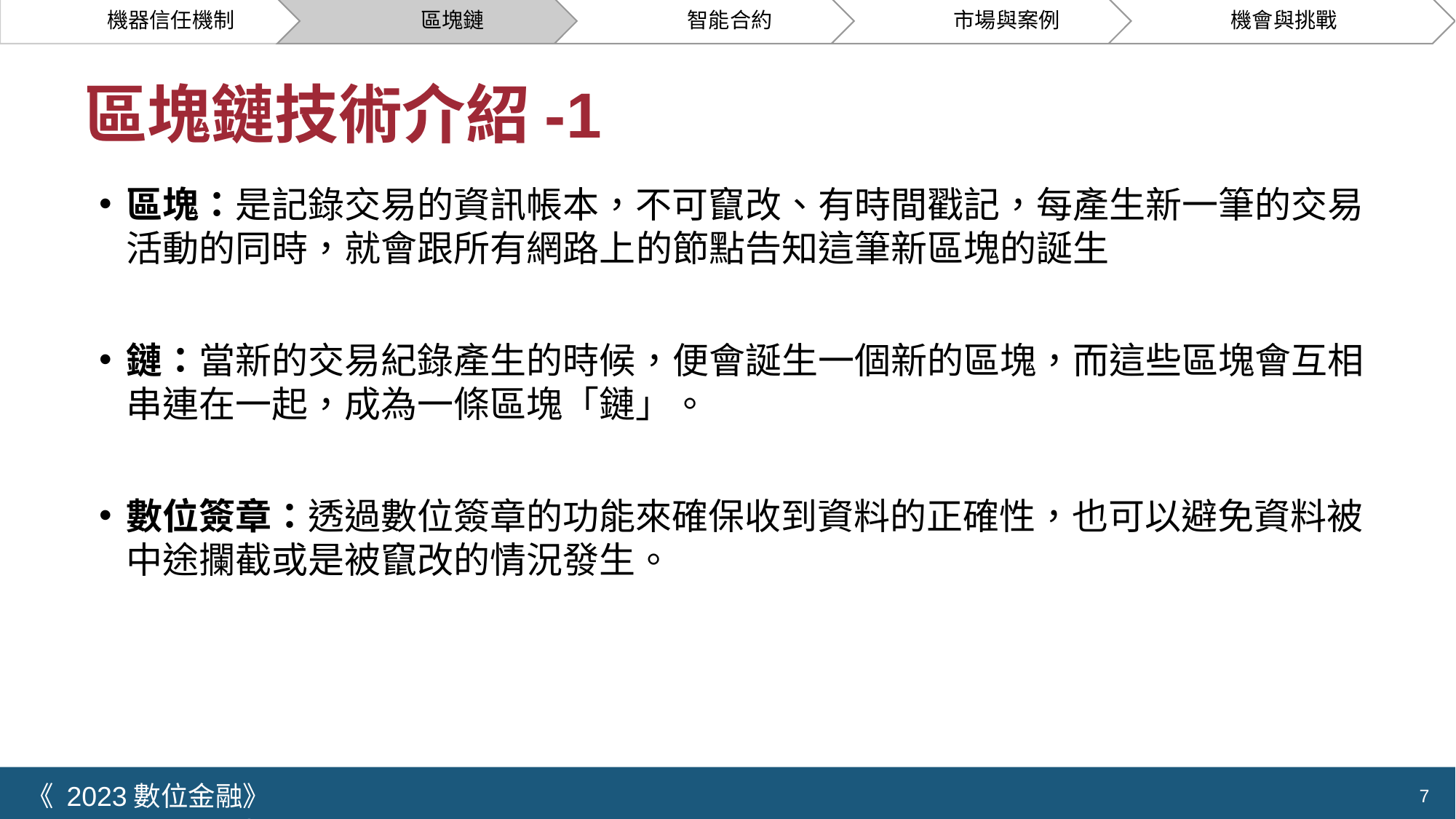

機器信任機制
區塊鏈
智能合約
市場與案例
機會與挑戰
# 區塊鏈技術介紹-1
區塊：是記錄交易的資訊帳本，不可竄改、有時間戳記，每產生新一筆的交易活動的同時，就會跟所有網路上的節點告知這筆新區塊的誕生

鏈：當新的交易紀錄產生的時候，便會誕生一個新的區塊，而這些區塊會互相串連在一起，成為一條區塊「鏈」。

數位簽章：透過數位簽章的功能來確保收到資料的正確性，也可以避免資料被中途攔截或是被竄改的情況發生。
《 2023數位金融》                                                                                                                                            	NYCU.IIM.IEBI Lab
7